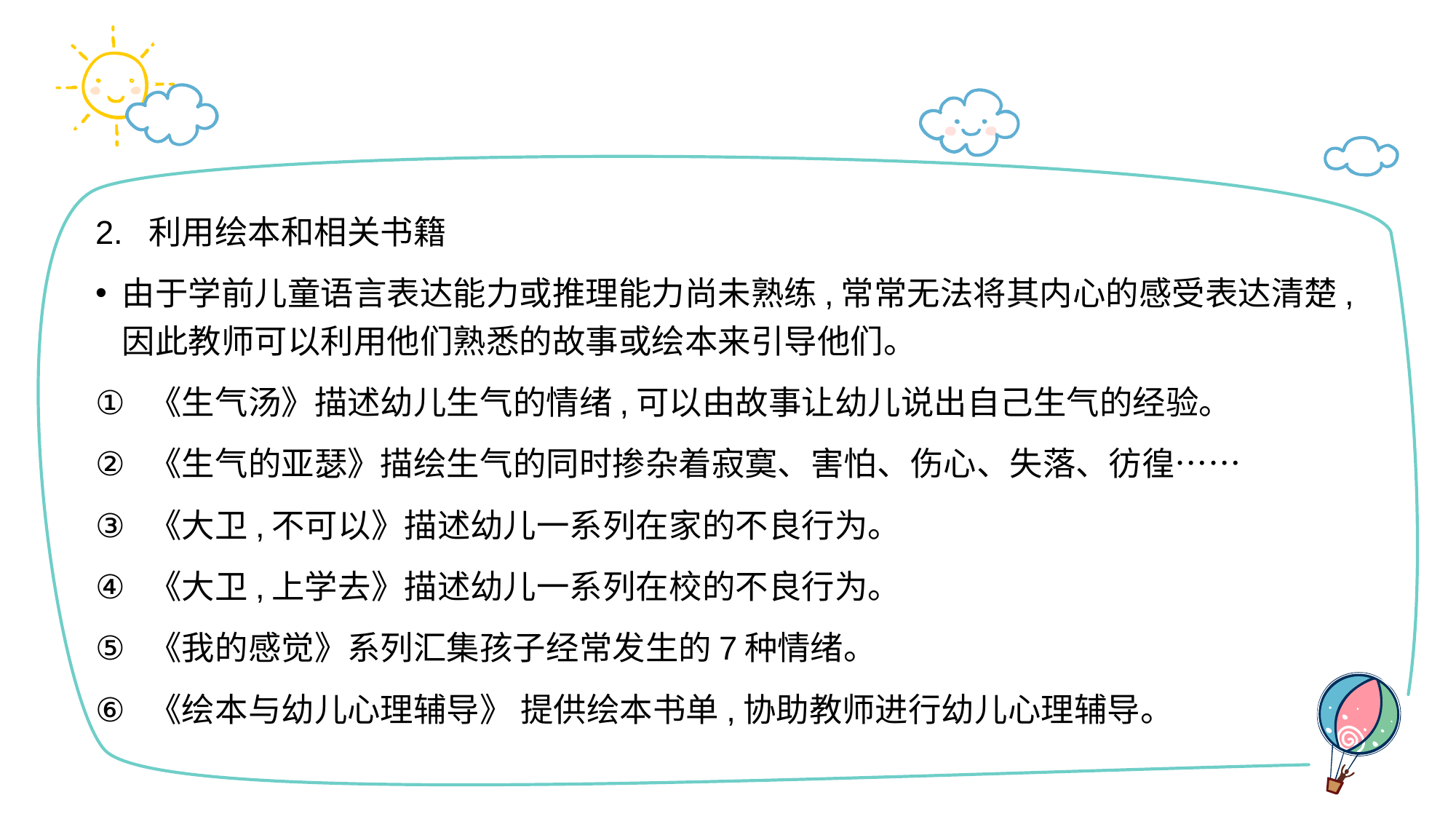

#
2.  利用绘本和相关书籍
由于学前儿童语言表达能力或推理能力尚未熟练,常常无法将其内心的感受表达清楚,因此教师可以利用他们熟悉的故事或绘本来引导他们。
《生气汤》描述幼儿生气的情绪,可以由故事让幼儿说出自己生气的经验。
《生气的亚瑟》描绘生气的同时掺杂着寂寞、害怕、伤心、失落、彷徨……
《大卫,不可以》描述幼儿一系列在家的不良行为。
《大卫,上学去》描述幼儿一系列在校的不良行为。
《我的感觉》系列汇集孩子经常发生的7种情绪。
《绘本与幼儿心理辅导》 提供绘本书单,协助教师进行幼儿心理辅导。